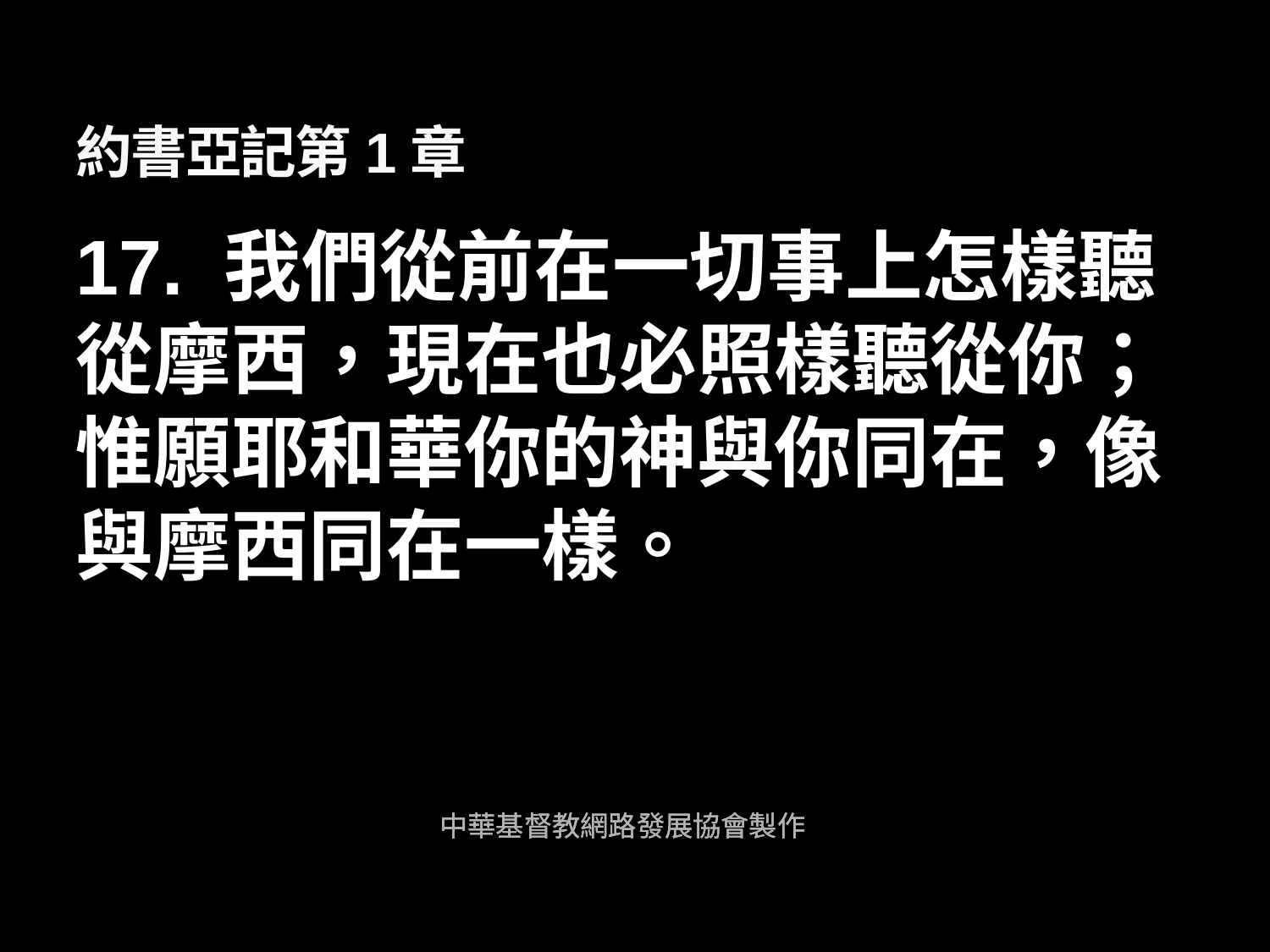

# 約書亞記第1章
17. 我們從前在一切事上怎樣聽從摩西，現在也必照樣聽從你；惟願耶和華你的神與你同在，像與摩西同在一樣。